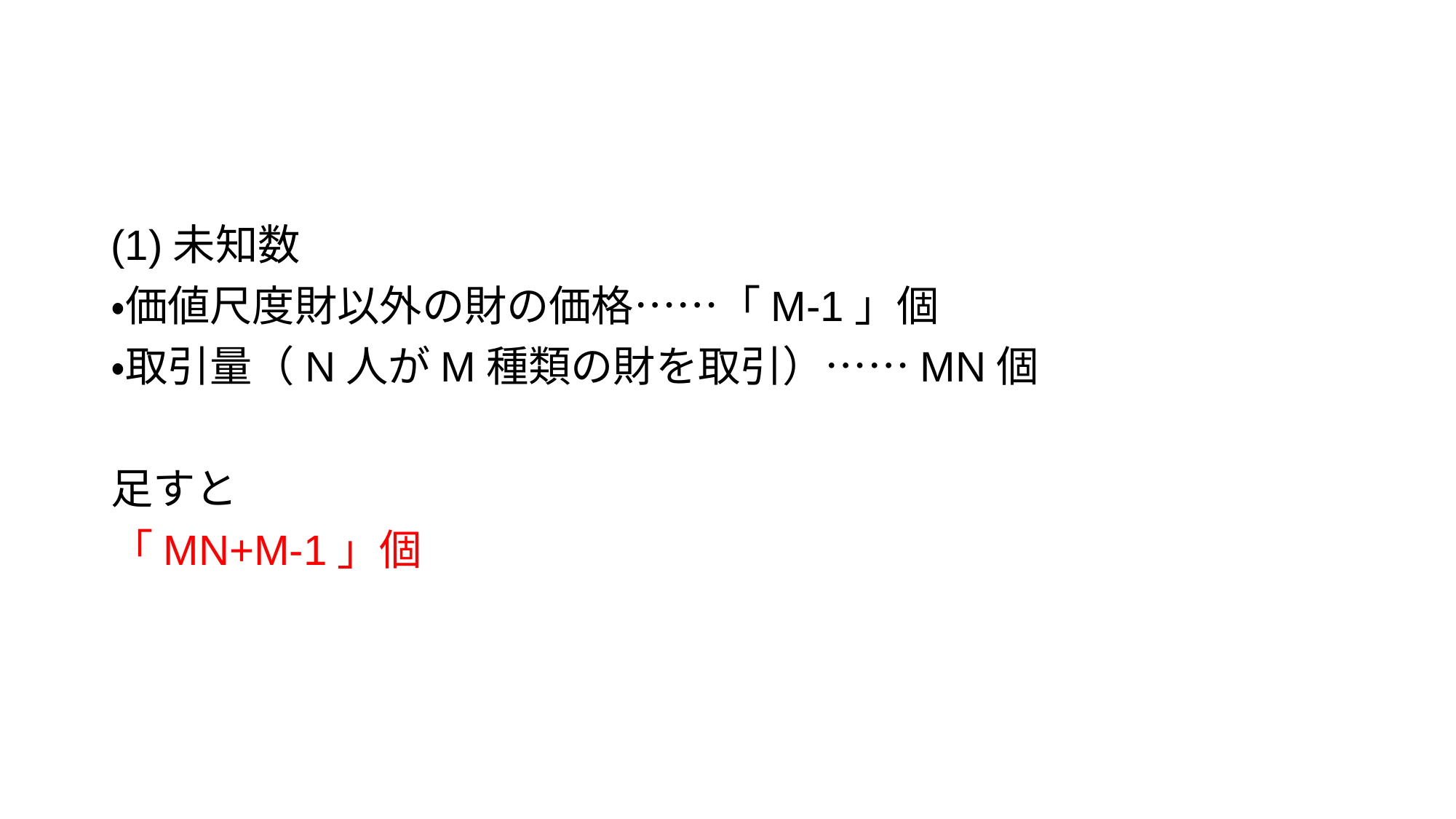

#
(1)未知数
・価値尺度財以外の財の価格……「M-1」個
・取引量（N人がM種類の財を取引）……MN個

足すと
「MN+M-1」個